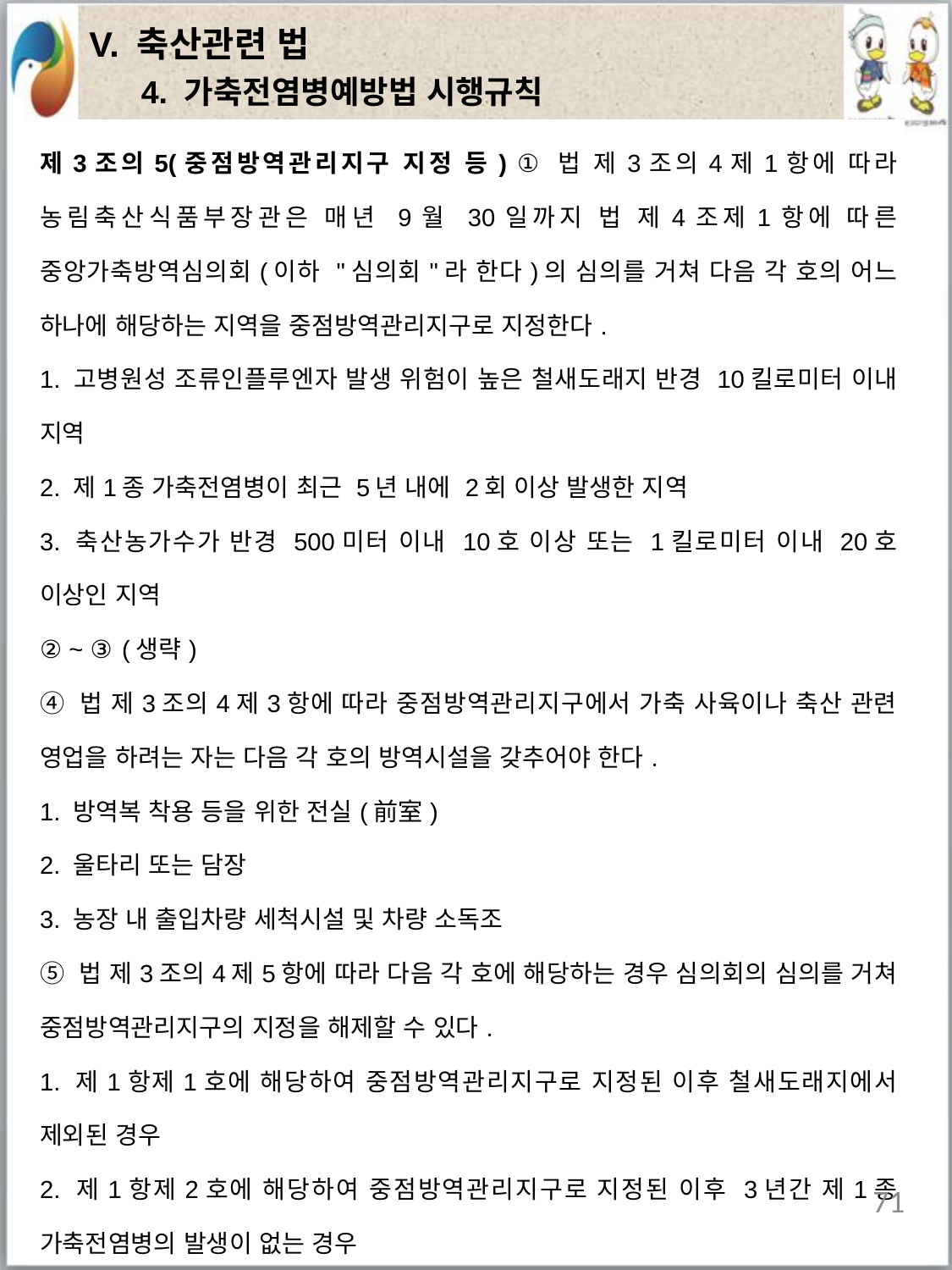

| V. 축산관련 법 |
| --- |

4. 가축전염병예방법 시행규칙

| 제3조의5(중점방역관리지구 지정 등) ① 법 제3조의4제1항에 따라 농림축산식품부장관은 매년 9월 30일까지 법 제4조제1항에 따른 중앙가축방역심의회(이하 "심의회"라 한다)의 심의를 거쳐 다음 각 호의 어느 하나에 해당하는 지역을 중점방역관리지구로 지정한다. 1. 고병원성 조류인플루엔자 발생 위험이 높은 철새도래지 반경 10킬로미터 이내 지역 2. 제1종 가축전염병이 최근 5년 내에 2회 이상 발생한 지역 3. 축산농가수가 반경 500미터 이내 10호 이상 또는 1킬로미터 이내 20호 이상인 지역 ② ~ ③ (생략) ④ 법 제3조의4제3항에 따라 중점방역관리지구에서 가축 사육이나 축산 관련 영업을 하려는 자는 다음 각 호의 방역시설을 갖추어야 한다. 1. 방역복 착용 등을 위한 전실(前室) 2. 울타리 또는 담장 3. 농장 내 출입차량 세척시설 및 차량 소독조 ⑤ 법 제3조의4제5항에 따라 다음 각 호에 해당하는 경우 심의회의 심의를 거쳐 중점방역관리지구의 지정을 해제할 수 있다. 1. 제1항제1호에 해당하여 중점방역관리지구로 지정된 이후 철새도래지에서 제외된 경우 2. 제1항제2호에 해당하여 중점방역관리지구로 지정된 이후 3년간 제1종 가축전염병의 발생이 없는 경우 3. 제1항제3호에 해당하여 중점방역관리지구로 지정된 이후 축산농가수 감소율이 20퍼센트 이상인 경우 ⑥ 제1항부터 제5항까지의 규정에 따른 세부사항은 가축전염병별로 농림축산식품부장관이 정하여 고시한다. |
| --- |

71